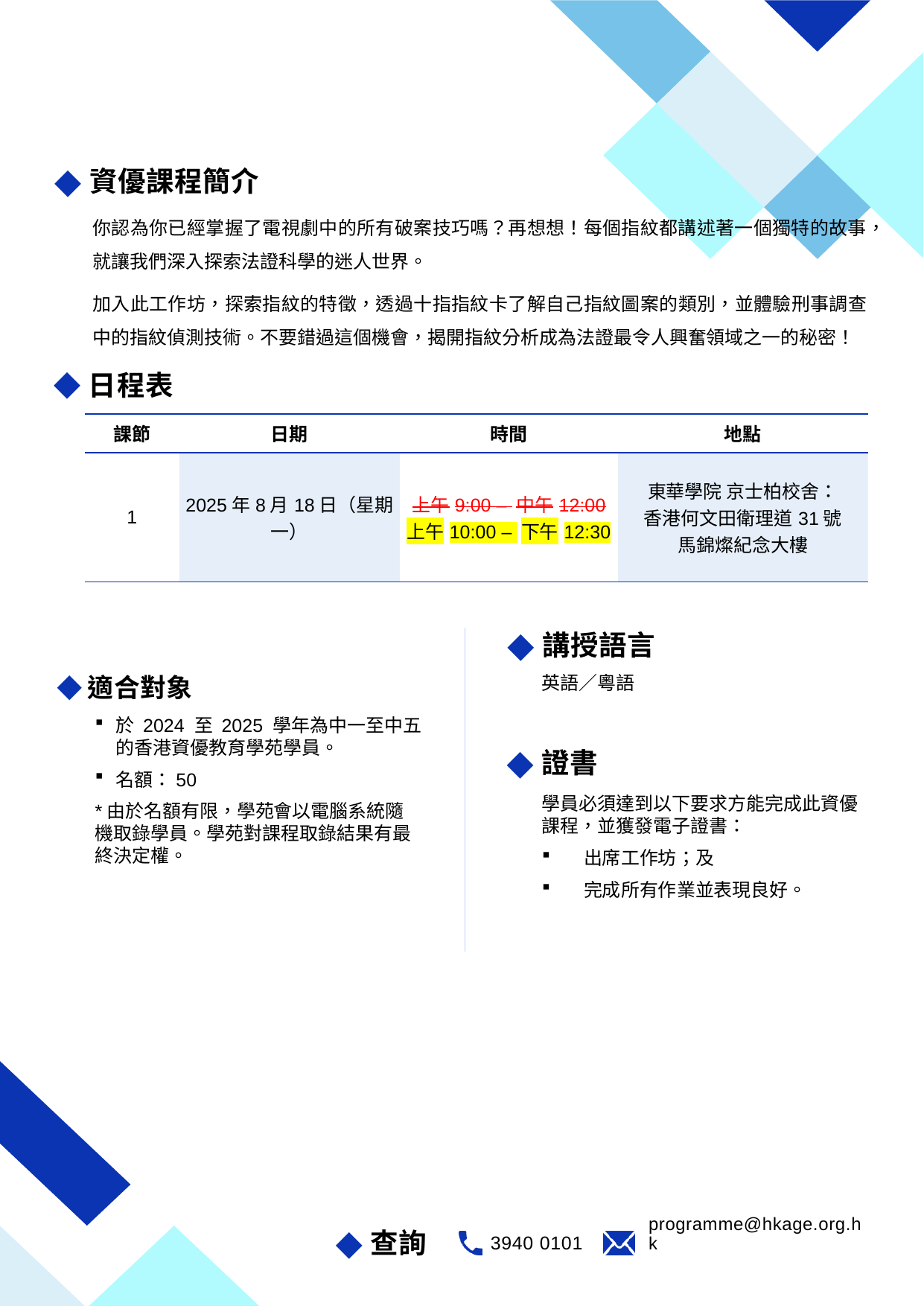

資優課程簡介
你認為你已經掌握了電視劇中的所有破案技巧嗎？再想想！每個指紋都講述著一個獨特的故事，就讓我們深入探索法證科學的迷人世界。
加入此工作坊，探索指紋的特徵，透過十指指紋卡了解自己指紋圖案的類別，並體驗刑事調查中的指紋偵測技術。不要錯過這個機會，揭開指紋分析成為法證最令人興奮領域之一的秘密！
日程表
| 課節 | 日期 | 時間 | 地點 |
| --- | --- | --- | --- |
| 1 | 2025年8月18日（星期一） | 上午9:00 – 中午12:00 上午10:00 – 下午12:30 | 東華學院 京士柏校舍： 香港何文田衛理道31號 馬錦燦紀念大樓 |
講授語言
英語／粵語
適合對象

於 2024 至 2025 學年為中一至中五的香港資優教育學苑學員。
名額：50
*由於名額有限，學苑會以電腦系統隨機取錄學員。學苑對課程取錄結果有最終決定權。

證書
學員必須達到以下要求方能完成此資優課程，並獲發電子證書：
出席工作坊；及
完成所有作業並表現良好。